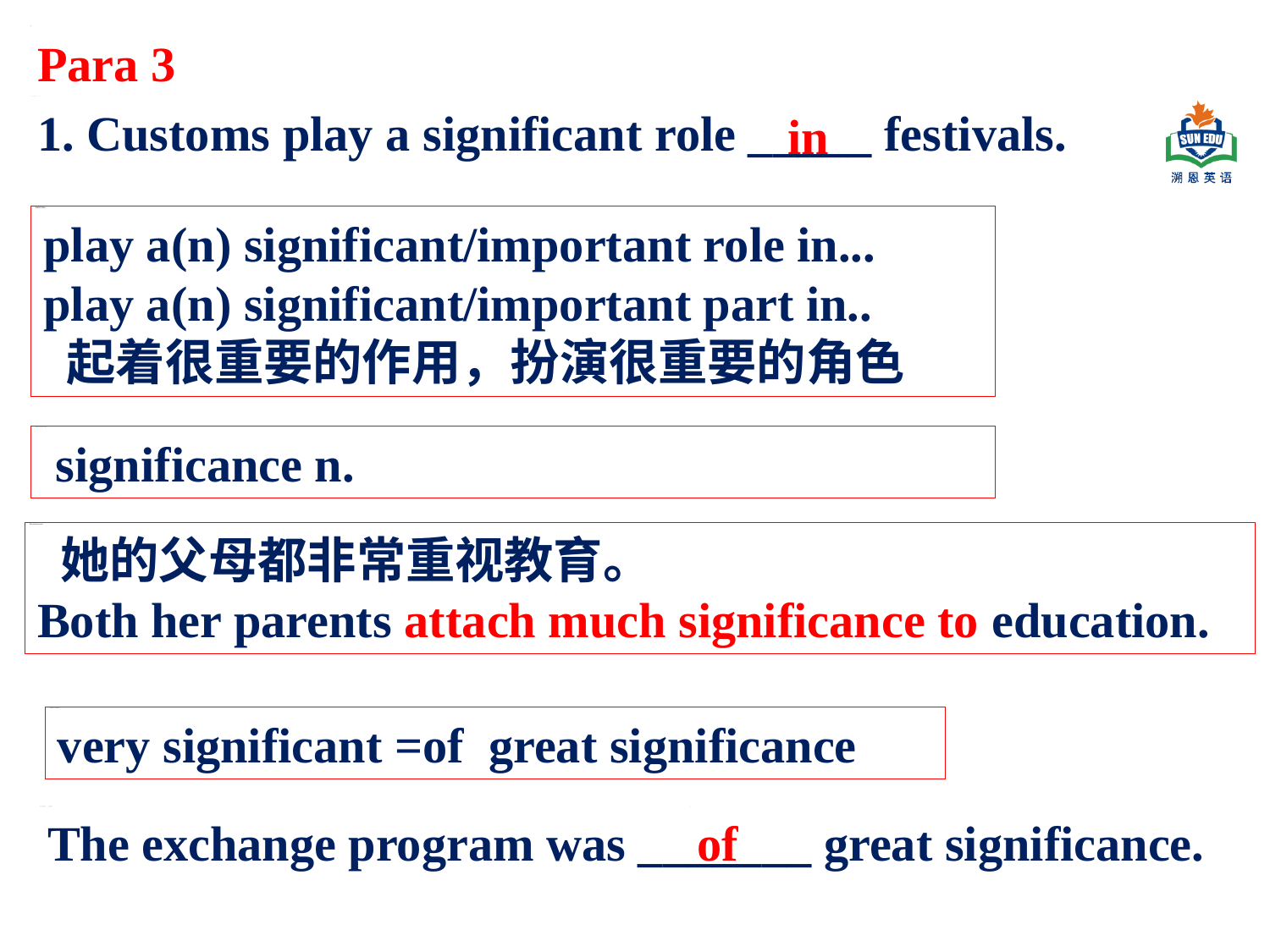

Para 3
1. Customs play a significant role _____ festivals.
in
play a(n) significant/important role in...
play a(n) significant/important part in..
 起着很重要的作用，扮演很重要的角色
 significance n.
 她的父母都非常重视教育。
Both her parents attach much significance to education.
very significant =of  great significance
The exchange program was _______ great significance.
of